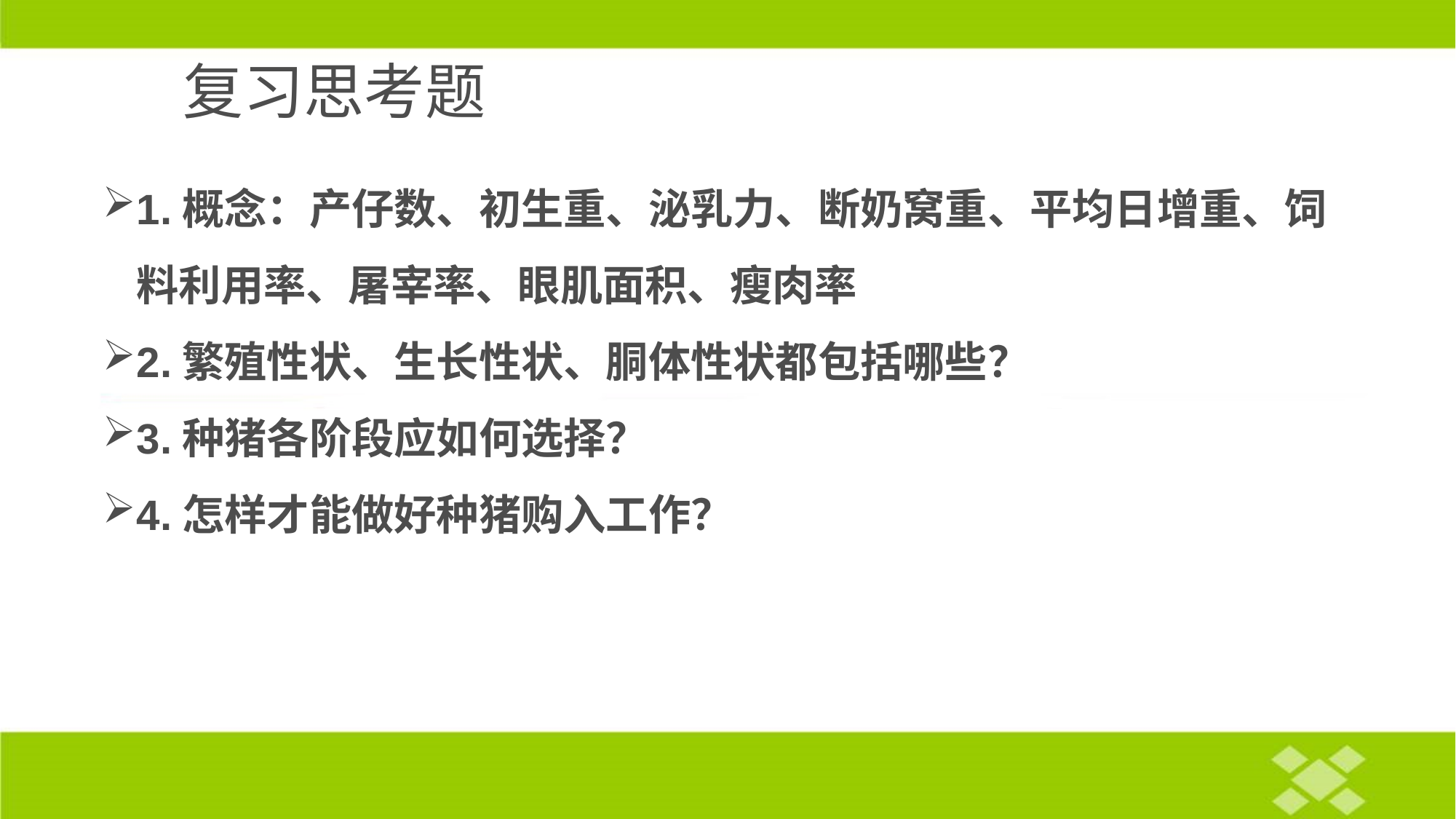

# 复习思考题
1.概念：产仔数、初生重、泌乳力、断奶窝重、平均日增重、饲料利用率、屠宰率、眼肌面积、瘦肉率
2.繁殖性状、生长性状、胴体性状都包括哪些？
3.种猪各阶段应如何选择？
4.怎样才能做好种猪购入工作？